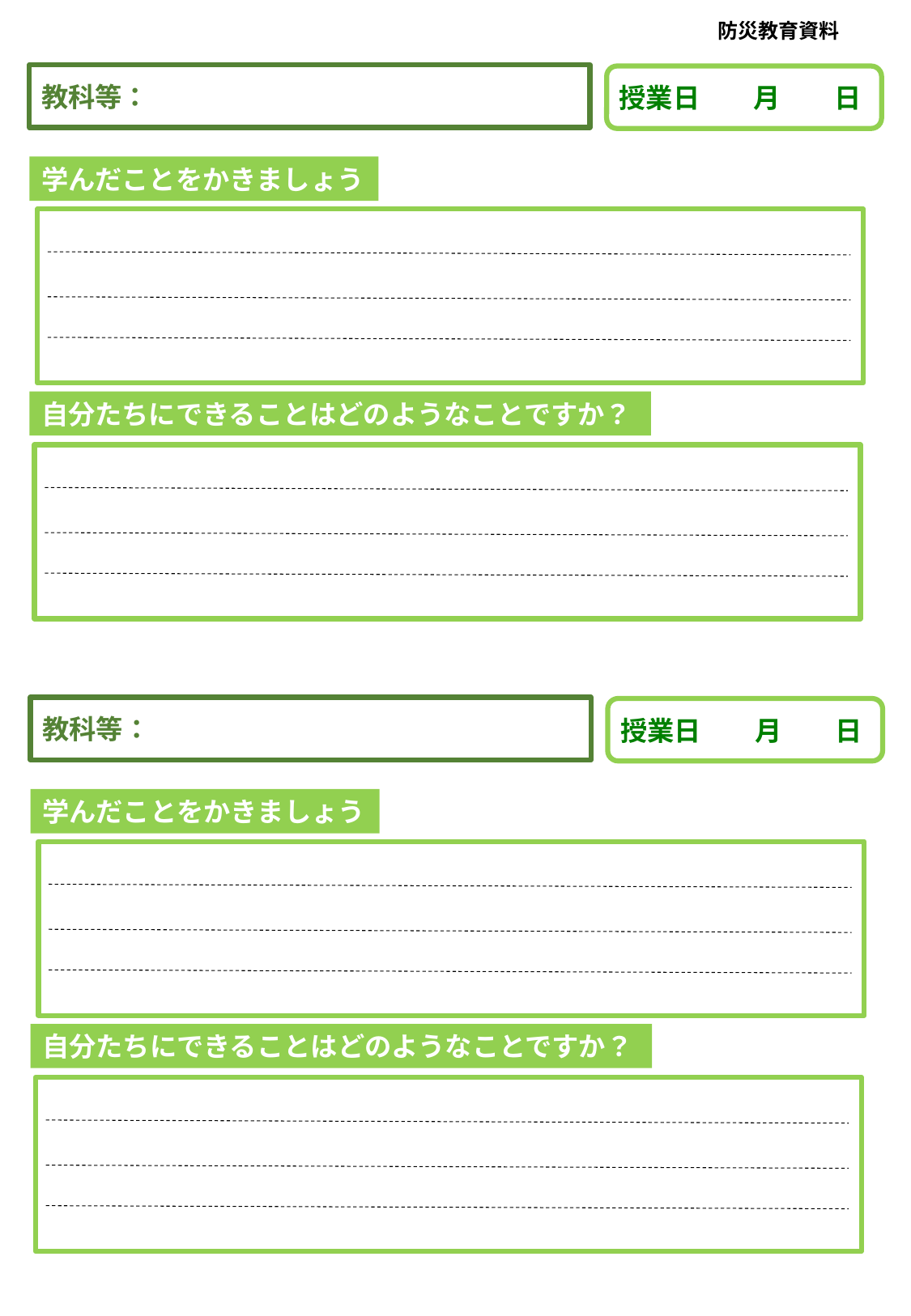

防災教育資料

教科等：
授業日　　月　　日
学んだことをかきましょう

自分たちにできることはどのようなことですか？

教科等：
授業日　　月　　日
学んだことをかきましょう

自分たちにできることはどのようなことですか？